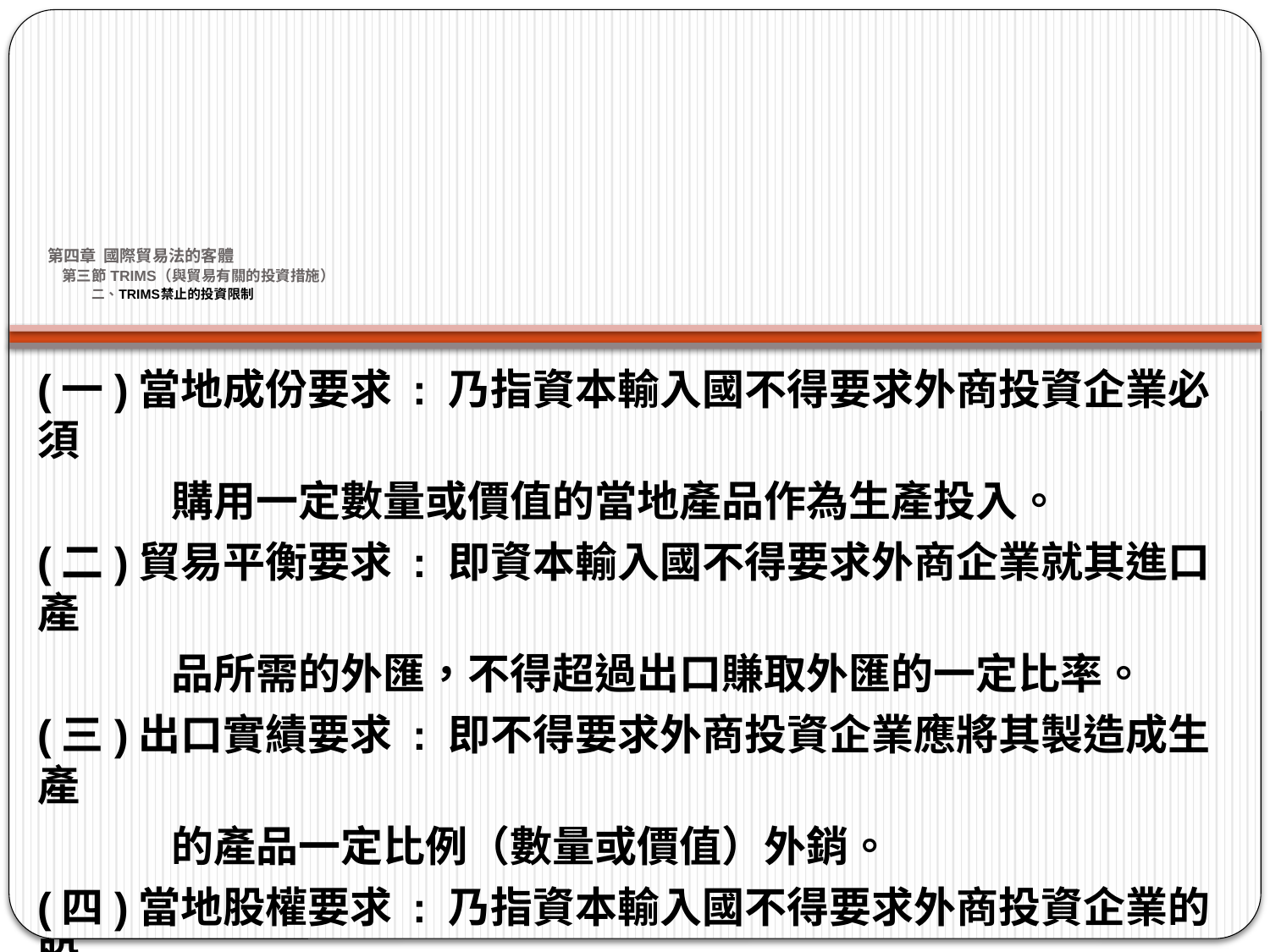

# 第四章  國際貿易法的客體 第三節 TRIMS（與貿易有關的投資措施） 二、TRIMS禁止的投資限制
(一)當地成份要求 : 乃指資本輸入國不得要求外商投資企業必須
             購用一定數量或價值的當地產品作為生產投入。
(二)貿易平衡要求 : 即資本輸入國不得要求外商企業就其進口產
             品所需的外匯，不得超過出口賺取外匯的一定比率。
(三)出口實績要求 : 即不得要求外商投資企業應將其製造成生產
             的產品一定比例（數量或價值）外銷。
(四)當地股權要求 : 乃指資本輸入國不得要求外商投資企業的股
             權，其中必須有一部分由當地國民所持有，或對外商投資
            企業持有股權的比例規定－最高上限。